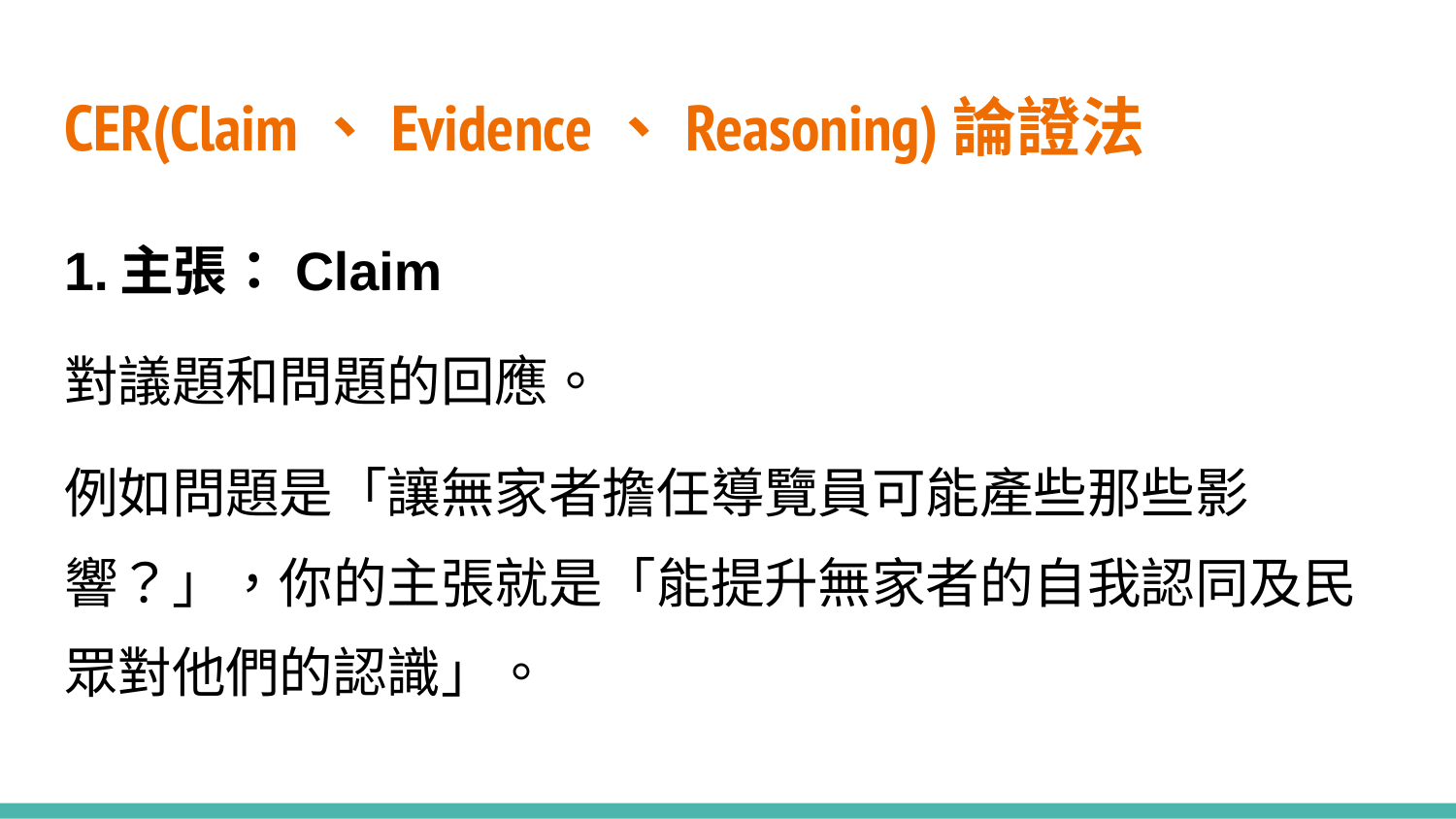

# CER(Claim、Evidence、Reasoning)論證法
1.主張：Claim
對議題和問題的回應。
例如問題是「讓無家者擔任導覽員可能產些那些影響？」，你的主張就是「能提升無家者的自我認同及民眾對他們的認識」。